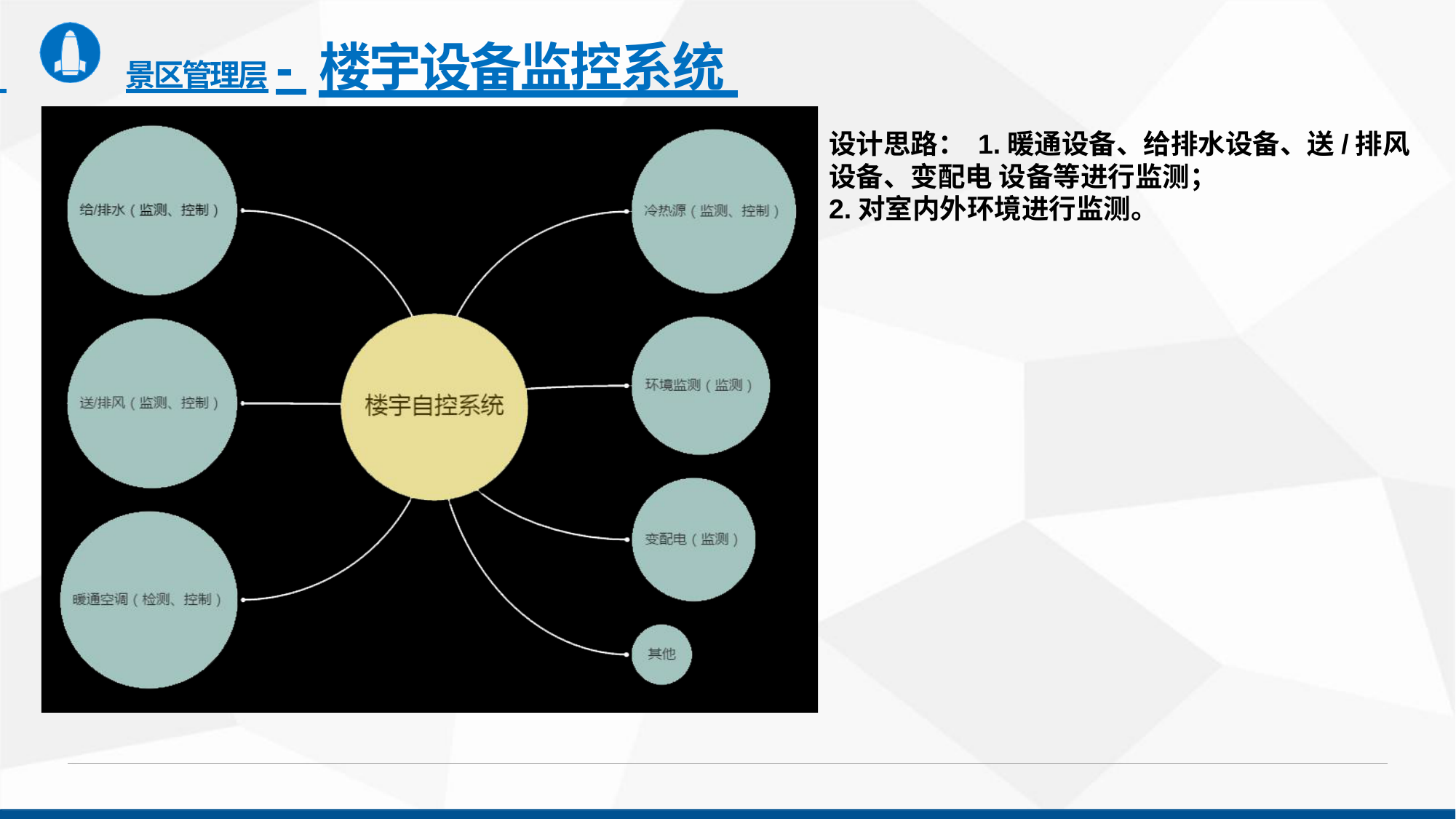

# 景区管理层- 楼宇设备监控系统

设计思路： 1.暖通设备、给排水设备、送/排风设备、变配电 设备等进行监测；
2.对室内外环境进行监测。